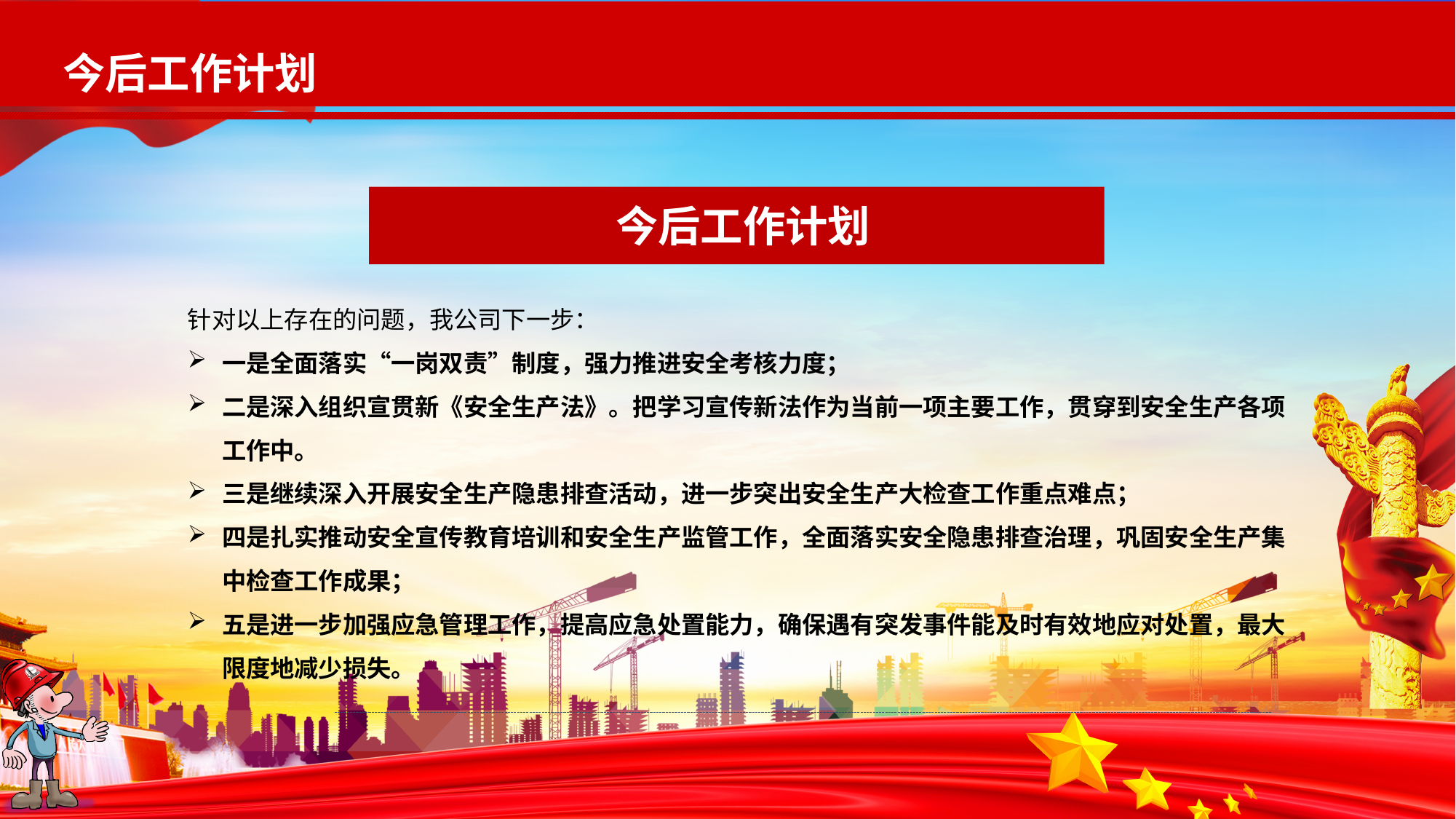

今后工作计划

今后工作计划
针对以上存在的问题，我公司下一步：
一是全面落实“一岗双责”制度，强力推进安全考核力度；
二是深入组织宣贯新《安全生产法》。把学习宣传新法作为当前一项主要工作，贯穿到安全生产各项工作中。
三是继续深入开展安全生产隐患排查活动，进一步突出安全生产大检查工作重点难点；
四是扎实推动安全宣传教育培训和安全生产监管工作，全面落实安全隐患排查治理，巩固安全生产集中检查工作成果；
五是进一步加强应急管理工作，提高应急处置能力，确保遇有突发事件能及时有效地应对处置，最大限度地减少损失。